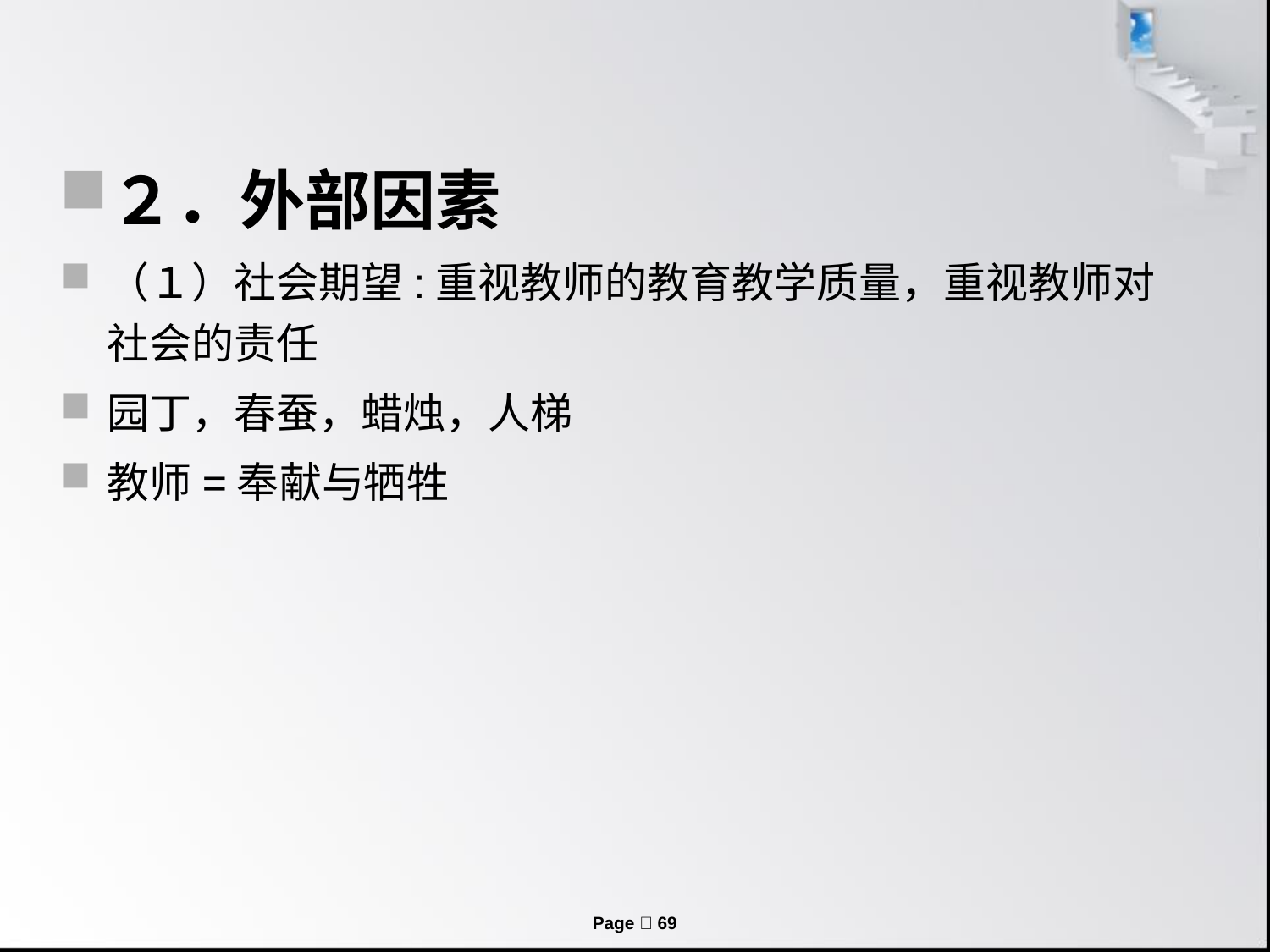

２．外部因素
（１）社会期望:重视教师的教育教学质量，重视教师对社会的责任
园丁，春蚕，蜡烛，人梯
教师=奉献与牺牲